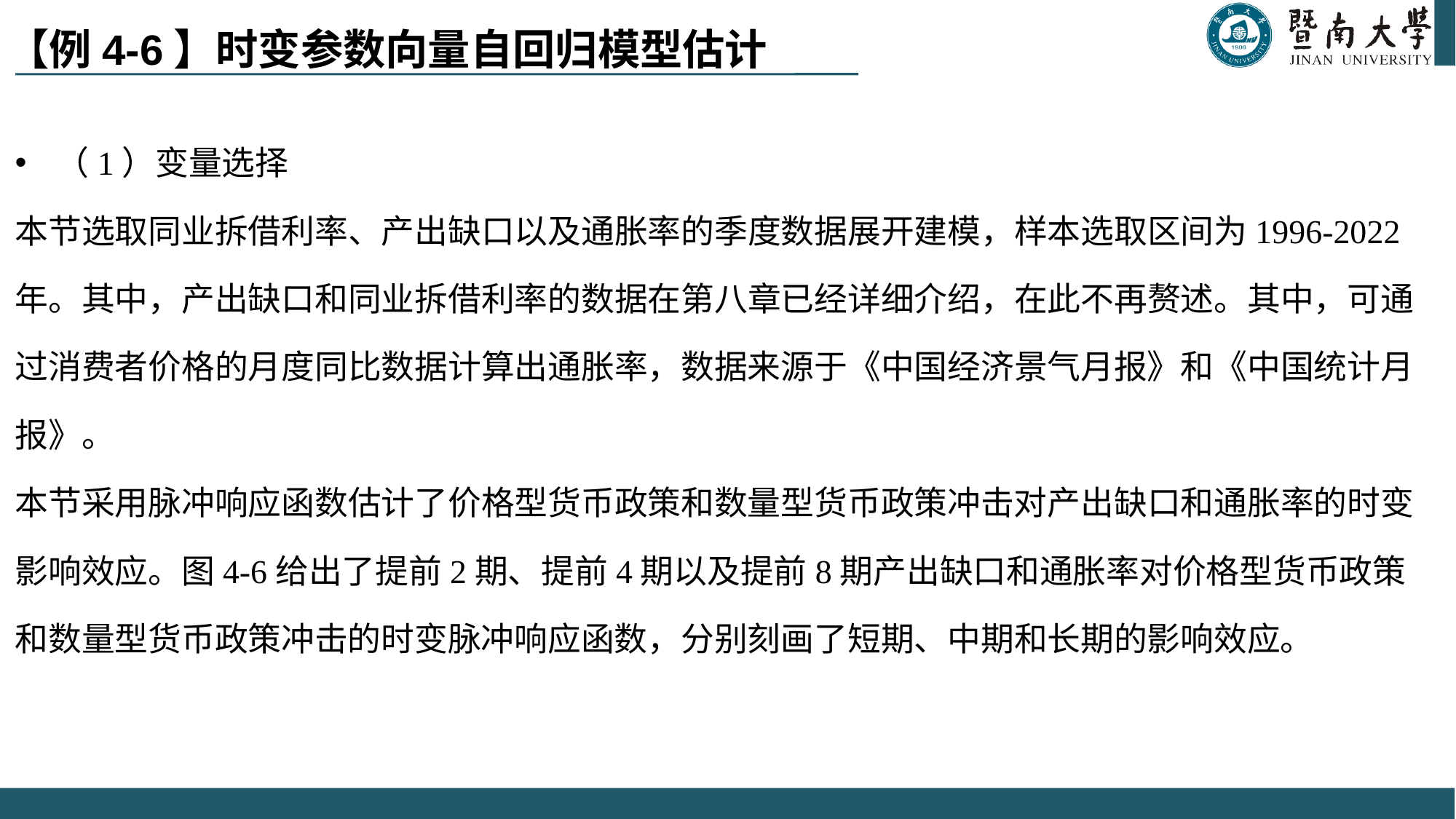

# 【例4-6】时变参数向量自回归模型估计
（1）变量选择
本节选取同业拆借利率、产出缺口以及通胀率的季度数据展开建模，样本选取区间为1996-2022年。其中，产出缺口和同业拆借利率的数据在第八章已经详细介绍，在此不再赘述。其中，可通过消费者价格的月度同比数据计算出通胀率，数据来源于《中国经济景气月报》和《中国统计月报》。
本节采用脉冲响应函数估计了价格型货币政策和数量型货币政策冲击对产出缺口和通胀率的时变影响效应。图4-6给出了提前2期、提前4期以及提前8期产出缺口和通胀率对价格型货币政策和数量型货币政策冲击的时变脉冲响应函数，分别刻画了短期、中期和长期的影响效应。